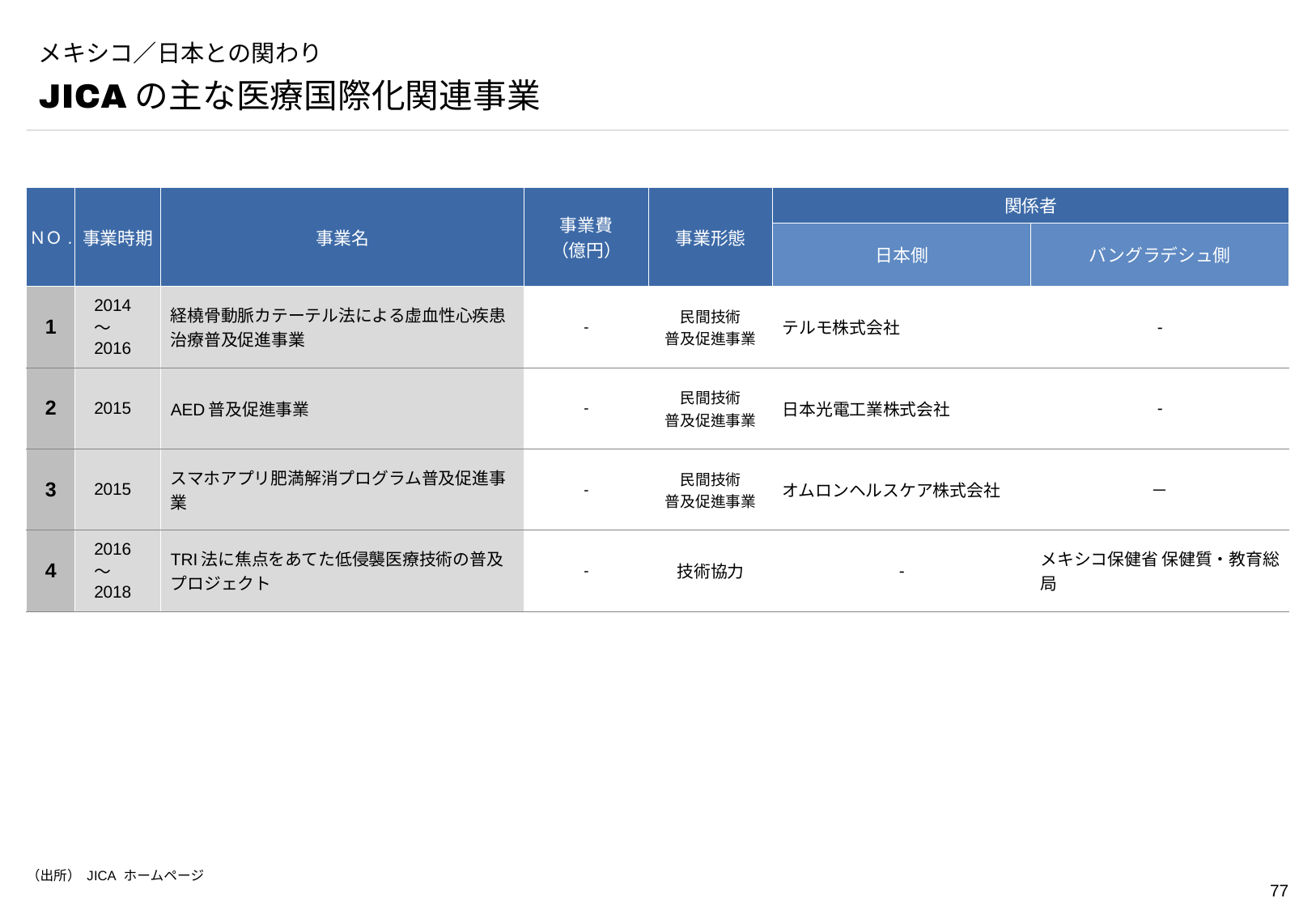

# メキシコ／日本との関わり
JICAの主な医療国際化関連事業
| ＮＯ. | 事業時期 | 事業名 | 事業費 （億円） | 事業形態 | 関係者 |  |
| --- | --- | --- | --- | --- | --- | --- |
|  |  |  |  |  | 日本側 | バングラデシュ側 |
| 1 | 2014～2016 | 経橈骨動脈カテーテル法による虚血性心疾患治療普及促進事業 | - | 民間技術 普及促進事業 | テルモ株式会社 | - |
| 2 | 2015 | AED普及促進事業 | - | 民間技術 普及促進事業 | 日本光電工業株式会社 | - |
| 3 | 2015 | スマホアプリ肥満解消プログラム普及促進事業 | - | 民間技術 普及促進事業 | オムロンヘルスケア株式会社 | － |
| 4 | 2016～ 2018 | TRI法に焦点をあてた低侵襲医療技術の普及プロジェクト | - | 技術協力 | - | メキシコ保健省 保健質・教育総局 |
（出所） JICA ホームページ